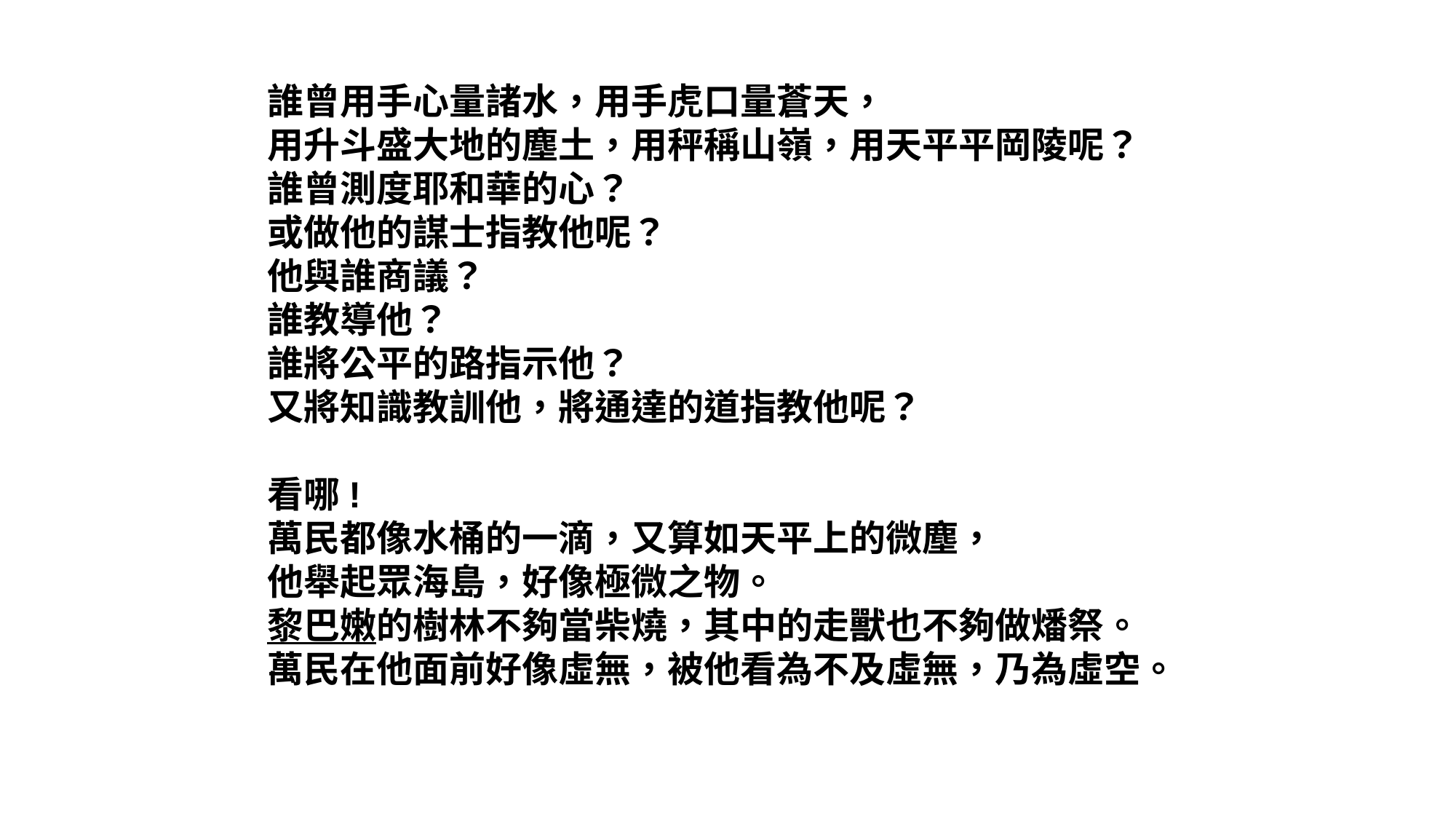

誰曾用手心量諸水，用手虎口量蒼天，
用升斗盛大地的塵土，用秤稱山嶺，用天平平岡陵呢？
誰曾測度耶和華的心？
或做他的謀士指教他呢？
他與誰商議？
誰教導他？
誰將公平的路指示他？
又將知識教訓他，將通達的道指教他呢？

看哪!
萬民都像水桶的一滴，又算如天平上的微塵，
他舉起眾海島，好像極微之物。
黎巴嫩的樹林不夠當柴燒，其中的走獸也不夠做燔祭。
萬民在他面前好像虛無，被他看為不及虛無，乃為虛空。